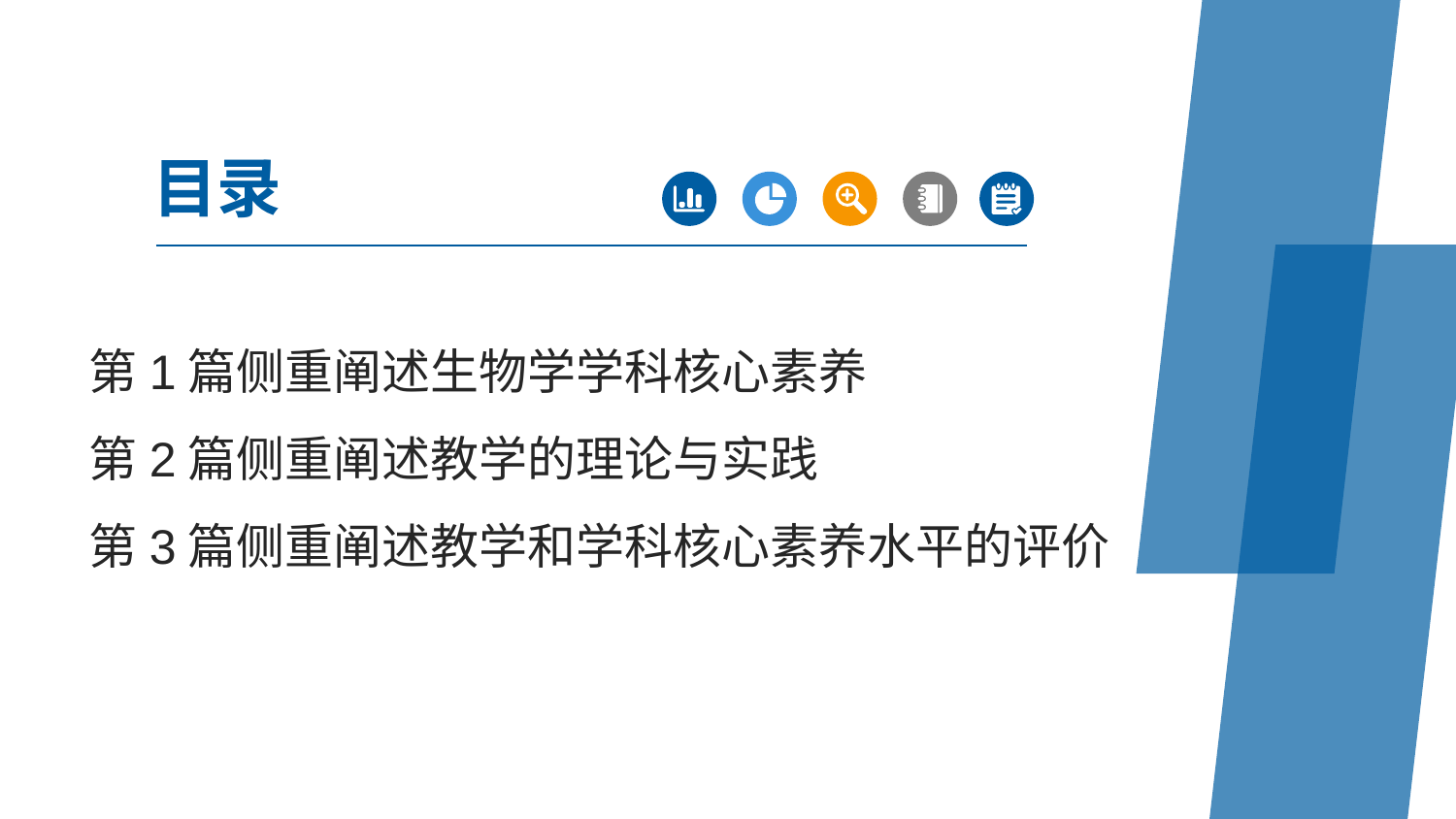

目录

第1篇侧重阐述生物学学科核心素养
第2篇侧重阐述教学的理论与实践
第3篇侧重阐述教学和学科核心素养水平的评价